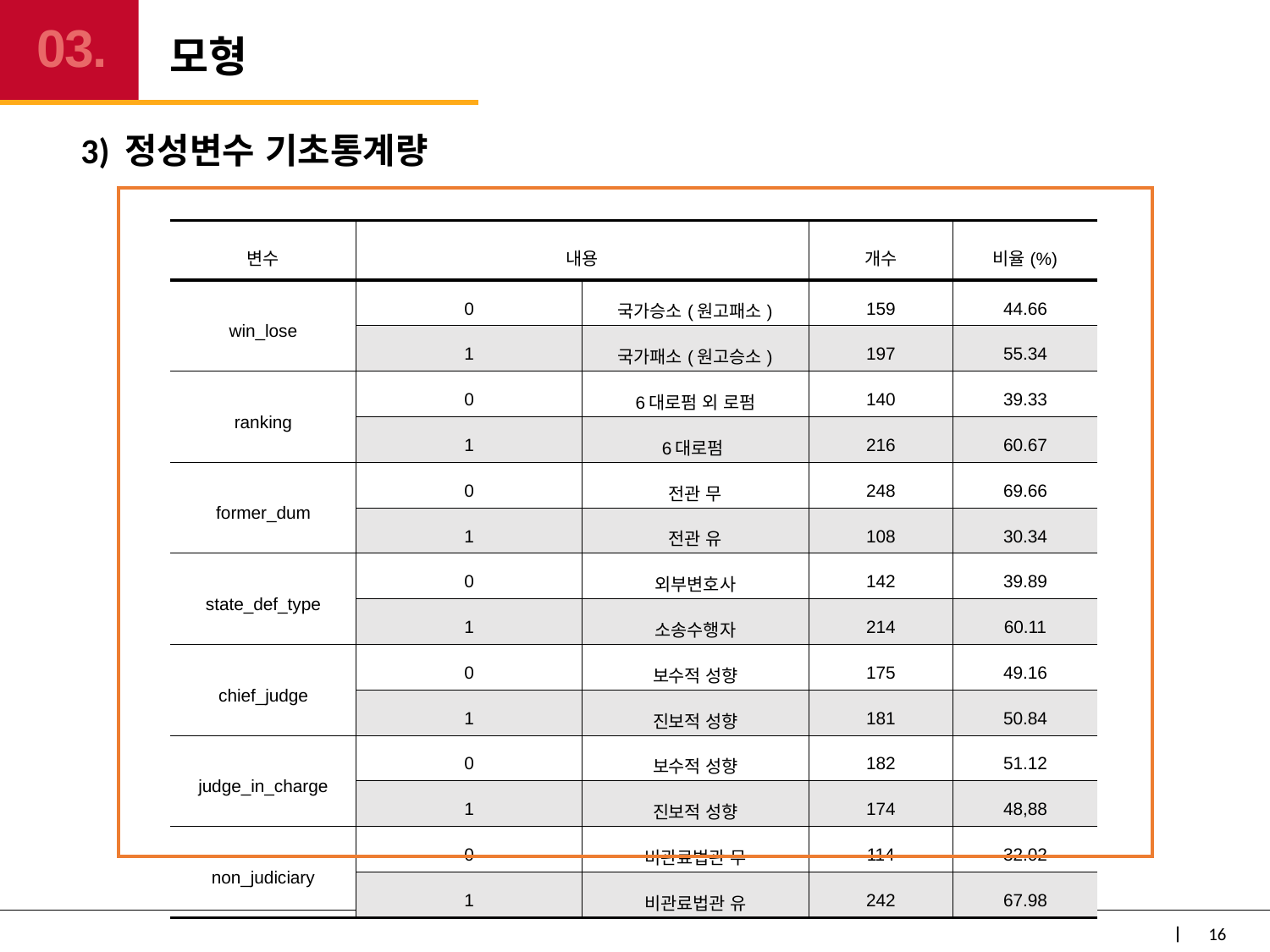

# 모형
03.
3) 정성변수 기초통계량

| 변수 | 내용 |  | 개수 | 비율(%) |
| --- | --- | --- | --- | --- |
| win\_lose | 0 | 국가승소(원고패소) | 159 | 44.66 |
|  | 1 | 국가패소(원고승소) | 197 | 55.34 |
| ranking | 0 | 6대로펌 외 로펌 | 140 | 39.33 |
|  | 1 | 6대로펌 | 216 | 60.67 |
| former\_dum | 0 | 전관 무 | 248 | 69.66 |
|  | 1 | 전관 유 | 108 | 30.34 |
| state\_def\_type | 0 | 외부변호사 | 142 | 39.89 |
|  | 1 | 소송수행자 | 214 | 60.11 |
| chief\_judge | 0 | 보수적 성향 | 175 | 49.16 |
|  | 1 | 진보적 성향 | 181 | 50.84 |
| judge\_in\_charge | 0 | 보수적 성향 | 182 | 51.12 |
|  | 1 | 진보적 성향 | 174 | 48,88 |
| non\_judiciary | 0 | 비관료법관 무 | 114 | 32.02 |
|  | 1 | 비관료법관 유 | 242 | 67.98 |